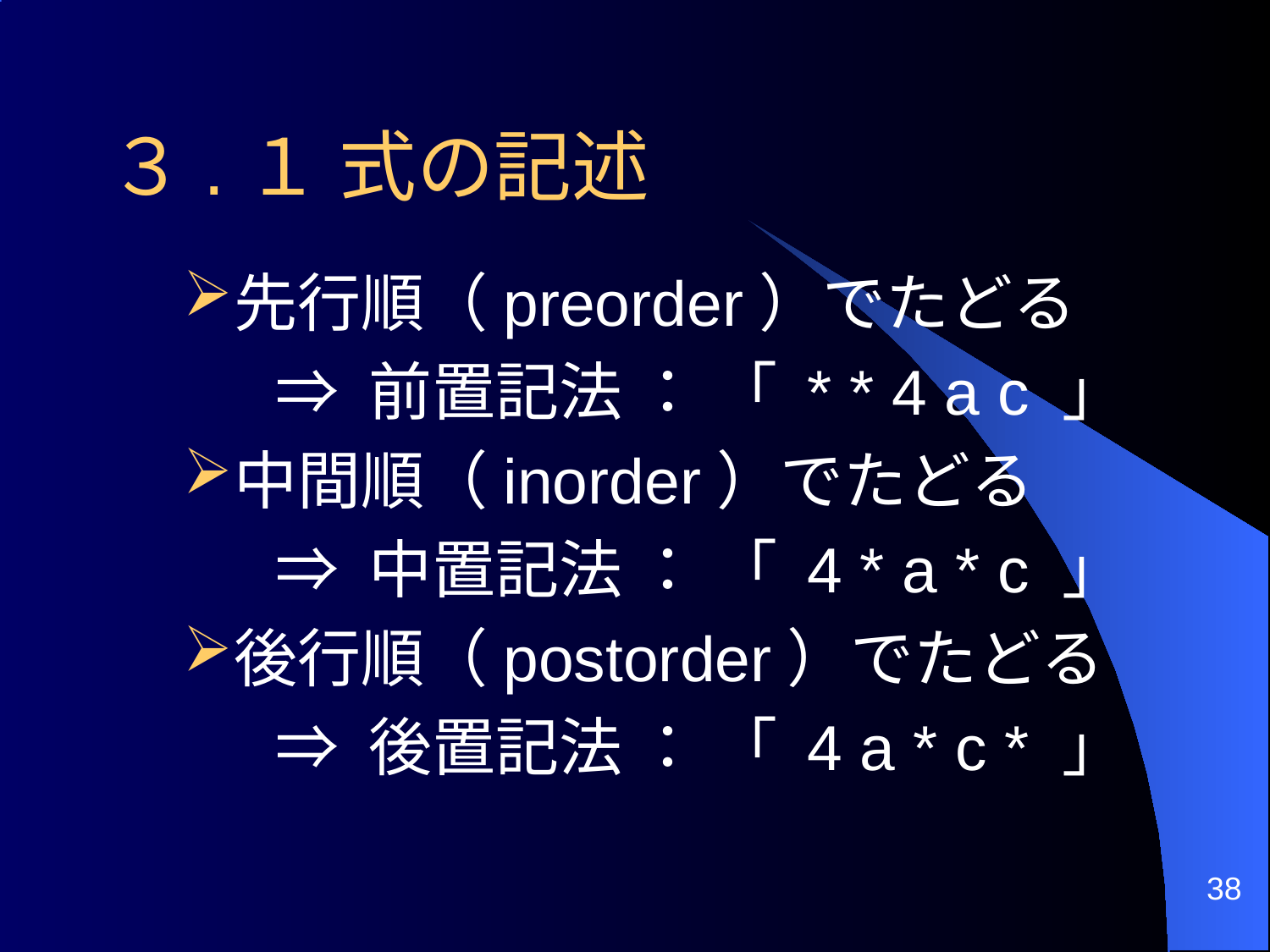

# ３.１ 式の記述
先行順（preorder）でたどる
  ⇒ 前置記法 ： 「 * * 4 a c 」
中間順（inorder）でたどる
  ⇒ 中置記法 ： 「 4 * a * c 」
後行順（postorder）でたどる
  ⇒ 後置記法 ： 「 4 a * c * 」
38